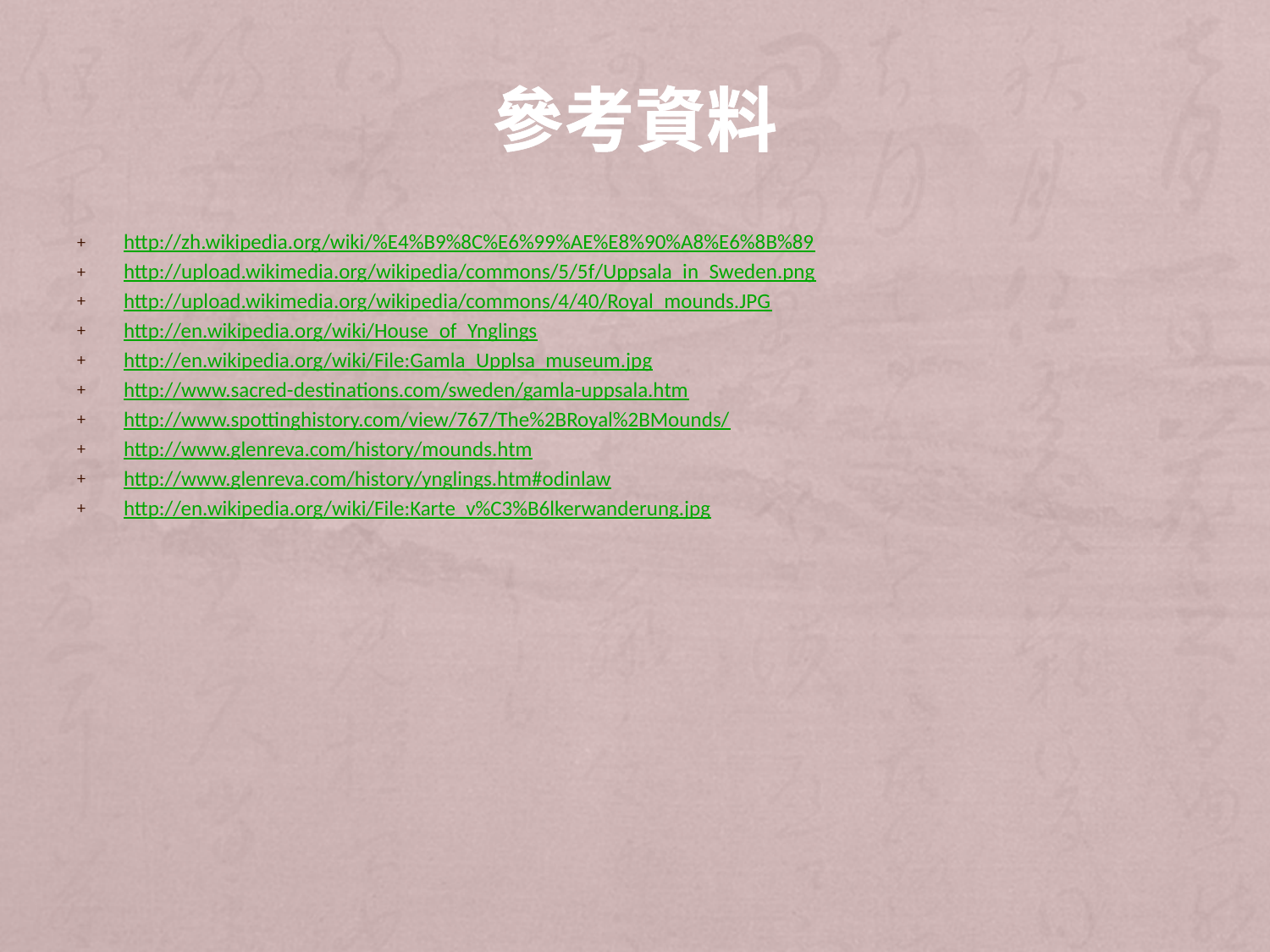

# 參考資料
http://zh.wikipedia.org/wiki/%E4%B9%8C%E6%99%AE%E8%90%A8%E6%8B%89
http://upload.wikimedia.org/wikipedia/commons/5/5f/Uppsala_in_Sweden.png
http://upload.wikimedia.org/wikipedia/commons/4/40/Royal_mounds.JPG
http://en.wikipedia.org/wiki/House_of_Ynglings
http://en.wikipedia.org/wiki/File:Gamla_Upplsa_museum.jpg
http://www.sacred-destinations.com/sweden/gamla-uppsala.htm
http://www.spottinghistory.com/view/767/The%2BRoyal%2BMounds/
http://www.glenreva.com/history/mounds.htm
http://www.glenreva.com/history/ynglings.htm#odinlaw
http://en.wikipedia.org/wiki/File:Karte_v%C3%B6lkerwanderung.jpg